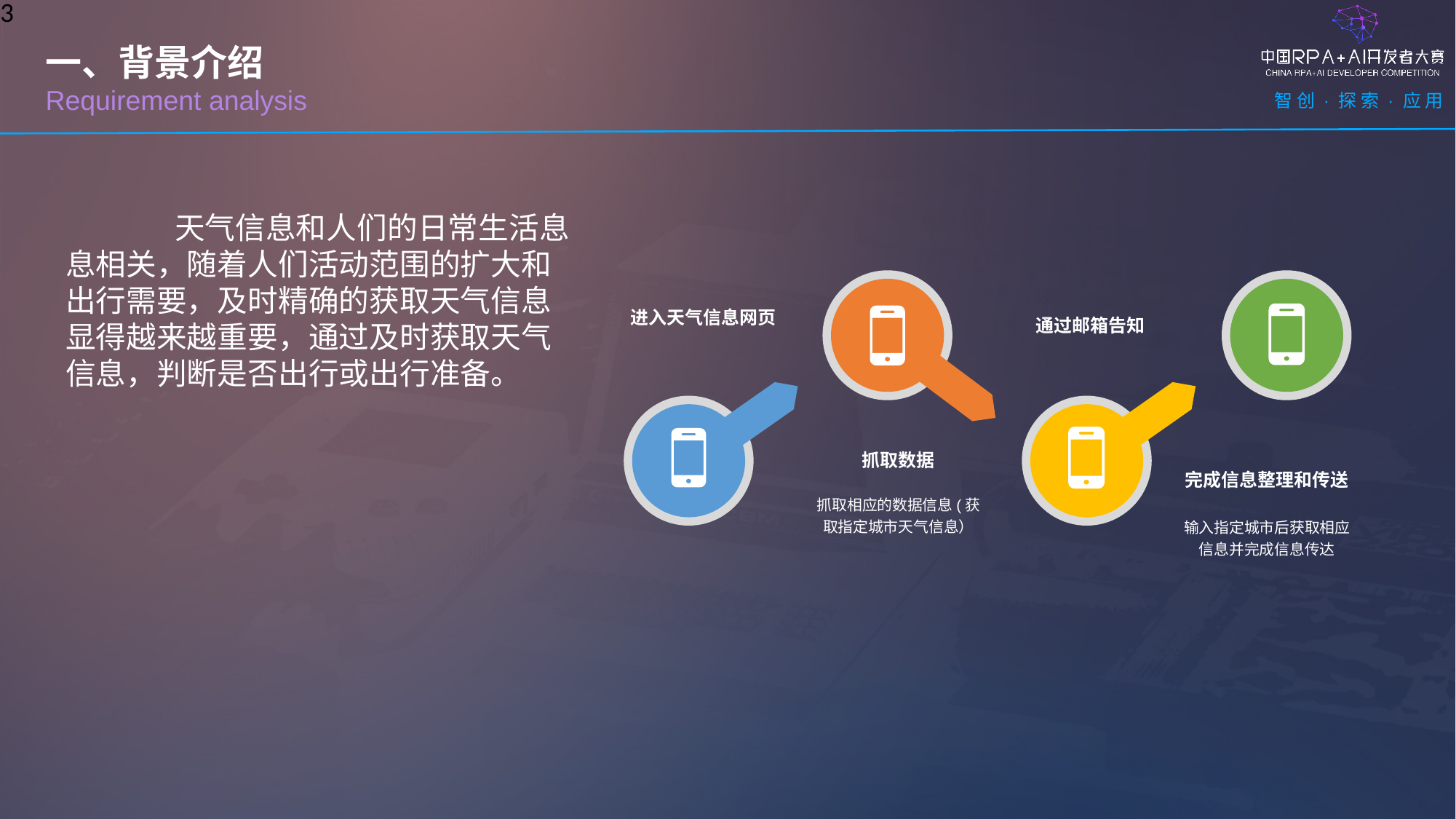

3
一、背景介绍
Requirement analysis
	天气信息和人们的日常生活息息相关，随着人们活动范围的扩大和出行需要，及时精确的获取天气信息显得越来越重要，通过及时获取天气信息，判断是否出行或出行准备。

通过邮箱告知

进入天气信息网页

抓取数据
完成信息整理和传送
抓取相应的数据信息(获取指定城市天气信息）
输入指定城市后获取相应信息并完成信息传达